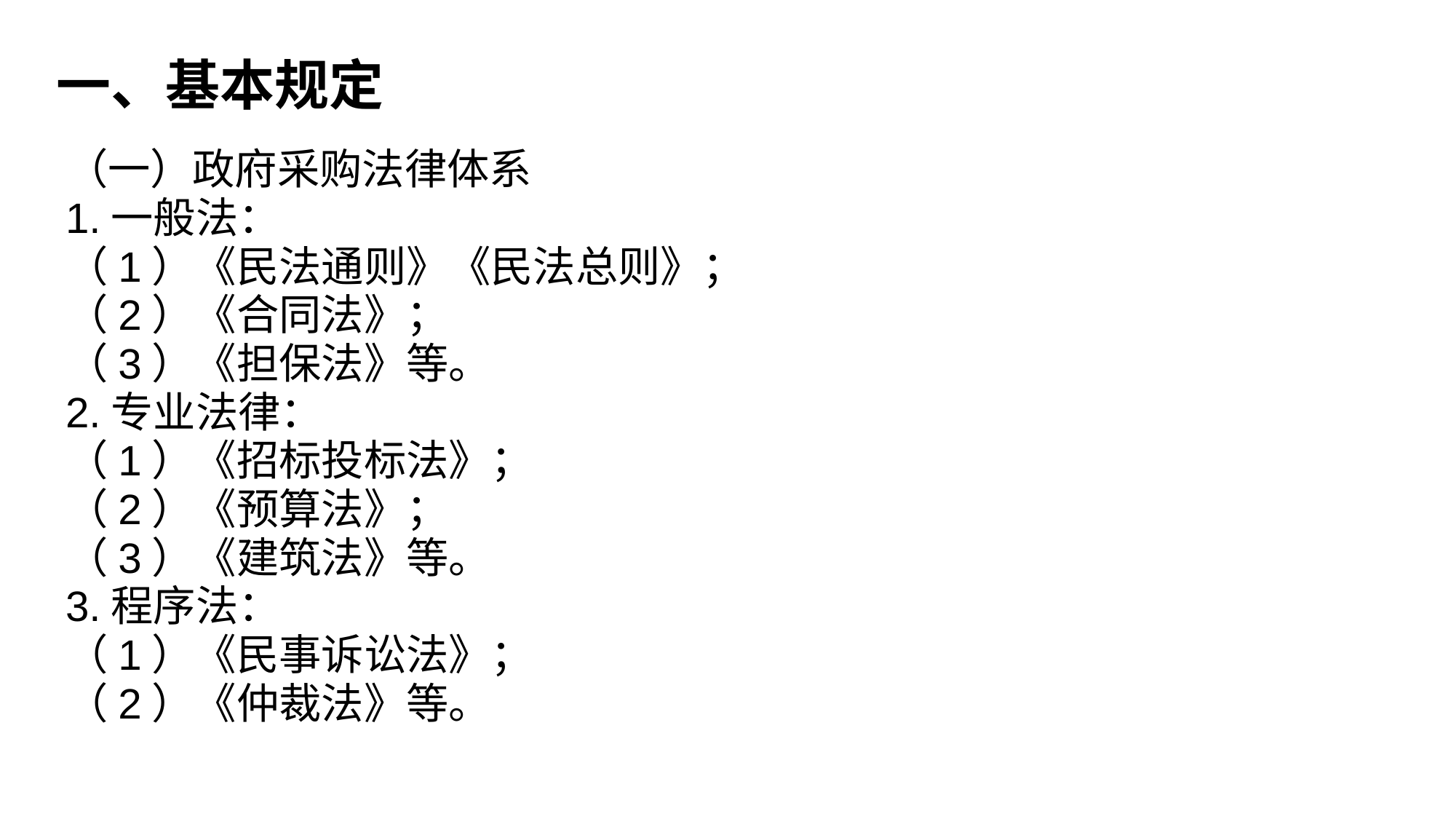

一、基本规定
（一）政府采购法律体系
1.一般法：
（1）《民法通则》《民法总则》；
（2）《合同法》；
（3）《担保法》等。
2.专业法律：
（1）《招标投标法》；
（2）《预算法》；
（3）《建筑法》等。
3.程序法：
（1）《民事诉讼法》；
（2）《仲裁法》等。